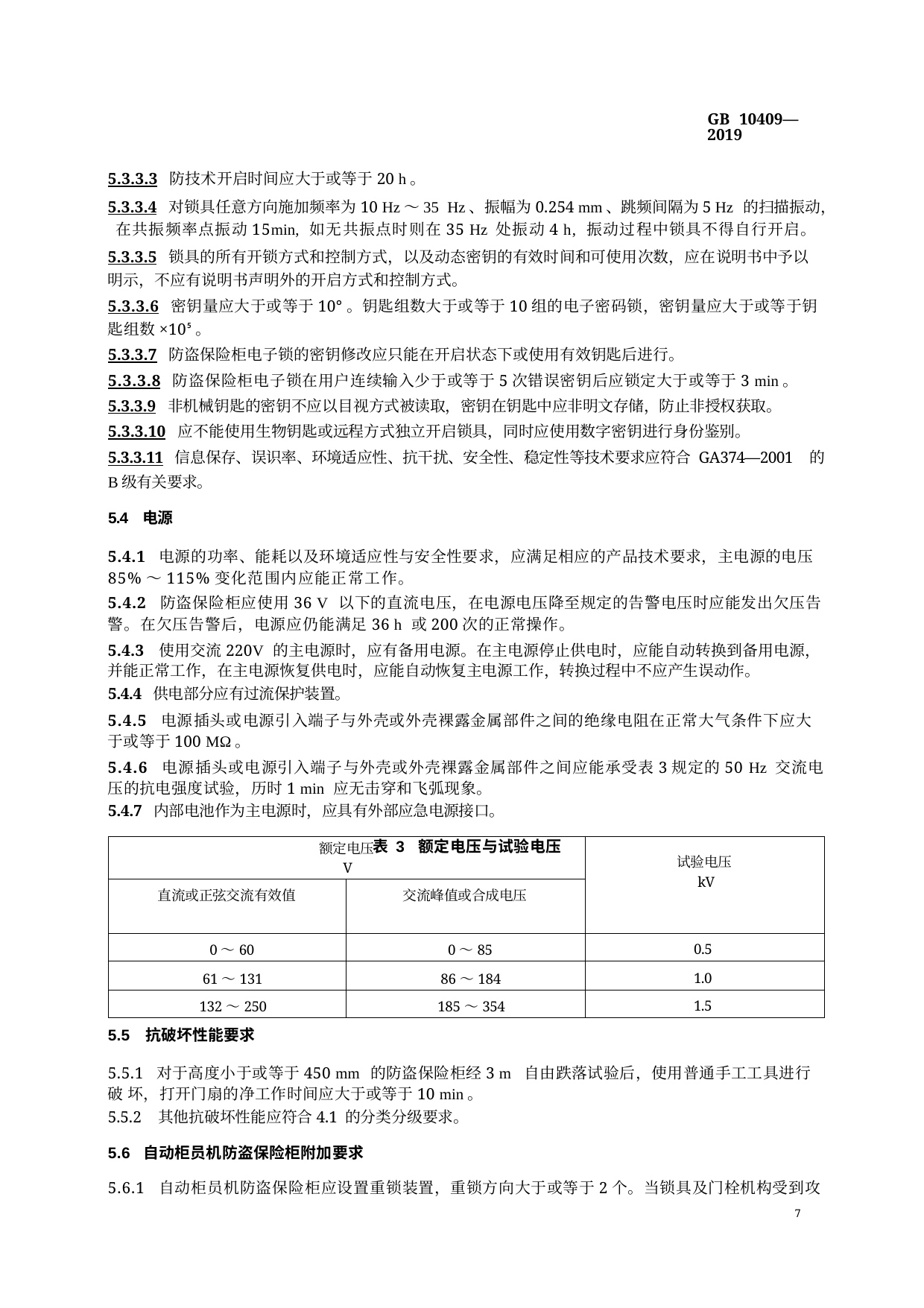

GB 10409—2019

5.3.3.3  防技术开启时间应大于或等于20 h。
5.3.3.4  对锁具任意方向施加频率为10 Hz～35  Hz、振幅为0.254 mm、跳频间隔为5 Hz 的扫描振动，  在共振频率点振动15min, 如无共振点时则在35 Hz 处振动4 h, 振动过程中锁具不得自行开启。
5.3.3.5  锁具的所有开锁方式和控制方式，以及动态密钥的有效时间和可使用次数，应在说明书中予以  明示，不应有说明书声明外的开启方式和控制方式。
5.3.3.6  密钥量应大于或等于10°。钥匙组数大于或等于10组的电子密码锁，密钥量应大于或等于钥  匙组数×10⁵。
5.3.3.7  防盗保险柜电子锁的密钥修改应只能在开启状态下或使用有效钥匙后进行。
5.3.3.8  防盗保险柜电子锁在用户连续输入少于或等于5次错误密钥后应锁定大于或等于3 min。
5.3.3.9  非机械钥匙的密钥不应以目视方式被读取，密钥在钥匙中应非明文存储，防止非授权获取。
5.3.3.10  应不能使用生物钥匙或远程方式独立开启锁具，同时应使用数字密钥进行身份鉴别。
5.3.3.11  信息保存、误识率、环境适应性、抗干扰、安全性、稳定性等技术要求应符合 GA374—2001  的
B级有关要求。
5.4  电源
5.4.1  电源的功率、能耗以及环境适应性与安全性要求，应满足相应的产品技术要求，主电源的电压  85%～115%变化范围内应能正常工作。
5.4.2  防盗保险柜应使用36 V 以下的直流电压，在电源电压降至规定的告警电压时应能发出欠压告  警。在欠压告警后，电源应仍能满足36 h 或200次的正常操作。
5.4.3 使用交流220V 的主电源时，应有备用电源。在主电源停止供电时，应能自动转换到备用电源，  并能正常工作，在主电源恢复供电时，应能自动恢复主电源工作，转换过程中不应产生误动作。
5.4.4  供电部分应有过流保护装置。
5.4.5  电源插头或电源引入端子与外壳或外壳裸露金属部件之间的绝缘电阻在正常大气条件下应大  于或等于100 MΩ。
5.4.6  电源插头或电源引入端子与外壳或外壳裸露金属部件之间应能承受表3规定的50 Hz 交流电  压的抗电强度试验，历时1 min 应无击穿和飞弧现象。
5.4.7  内部电池作为主电源时，应具有外部应急电源接口。

表 3  额定电压与试验电压
| 额定电压 V |  | 试验电压 kV |
| --- | --- | --- |
| 直流或正弦交流有效值 | 交流峰值或合成电压 |  |
| 0～60 | 0～85 | 0.5 |
| 61～131 | 86～184 | 1.0 |
| 132～250 | 185～354 | 1.5 |

5.5 抗破坏性能要求
5.5.1  对于高度小于或等于450 mm 的防盗保险柜经3 m  自由跌落试验后，使用普通手工工具进行破 坏，打开门扇的净工作时间应大于或等于10 min。
5.5.2 其他抗破坏性能应符合4.1 的分类分级要求。
5.6  自动柜员机防盗保险柜附加要求

5.6.1  自动柜员机防盗保险柜应设置重锁装置，重锁方向大于或等于2个。当锁具及门栓机构受到攻

7